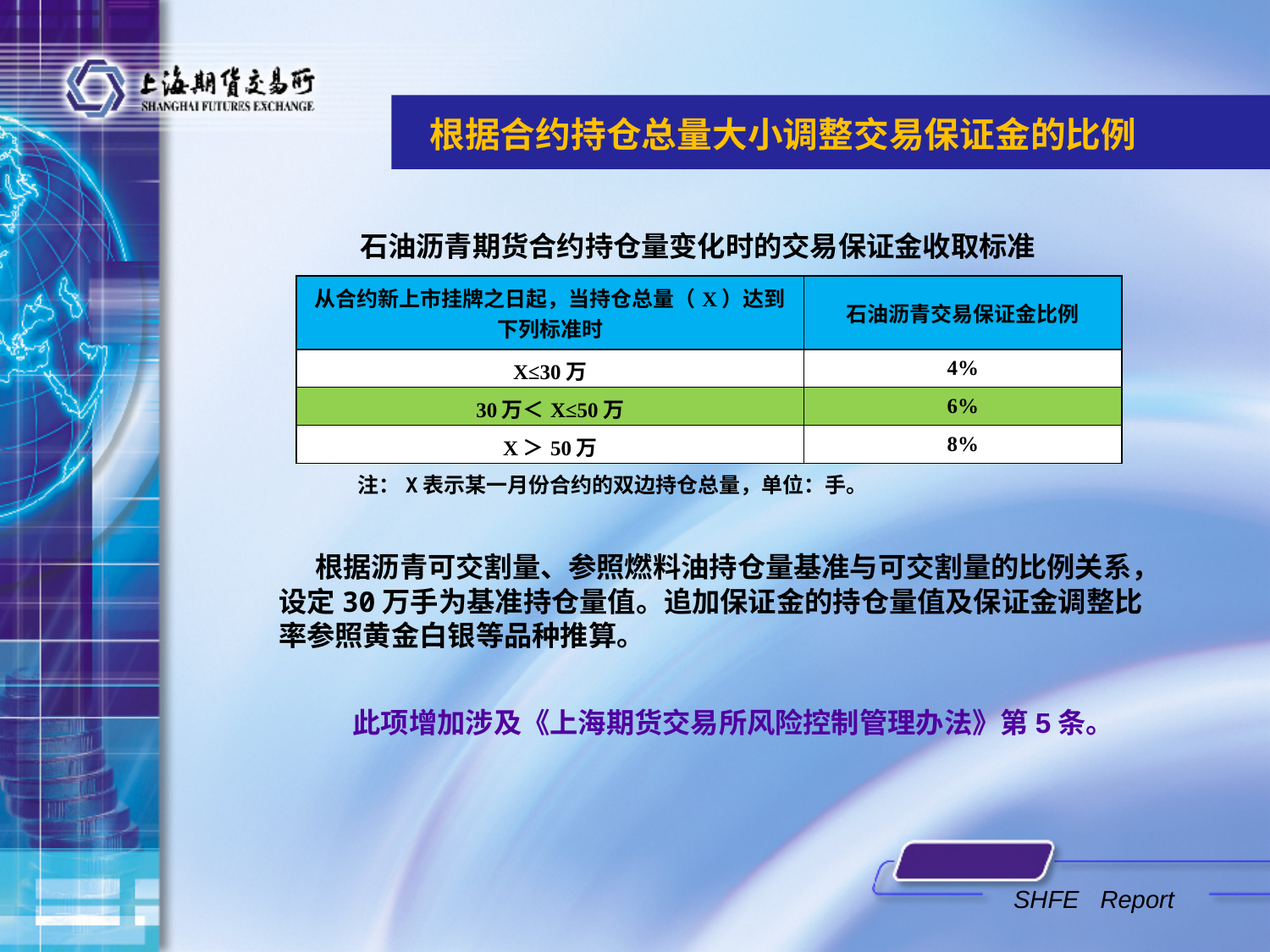

# 根据合约持仓总量大小调整交易保证金的比例
       石油沥青期货合约持仓量变化时的交易保证金收取标准

| 从合约新上市挂牌之日起，当持仓总量（X）达到下列标准时 | 石油沥青交易保证金比例 |
| --- | --- |
| X≤30万 | 4% |
| 30万＜X≤50万 | 6% |
| X＞50万 | 8% |
注：X表示某一月份合约的双边持仓总量，单位：手。
    根据沥青可交割量、参照燃料油持仓量基准与可交割量的比例关系，设定30万手为基准持仓量值。追加保证金的持仓量值及保证金调整比率参照黄金白银等品种推算。
此项增加涉及《上海期货交易所风险控制管理办法》第5条。